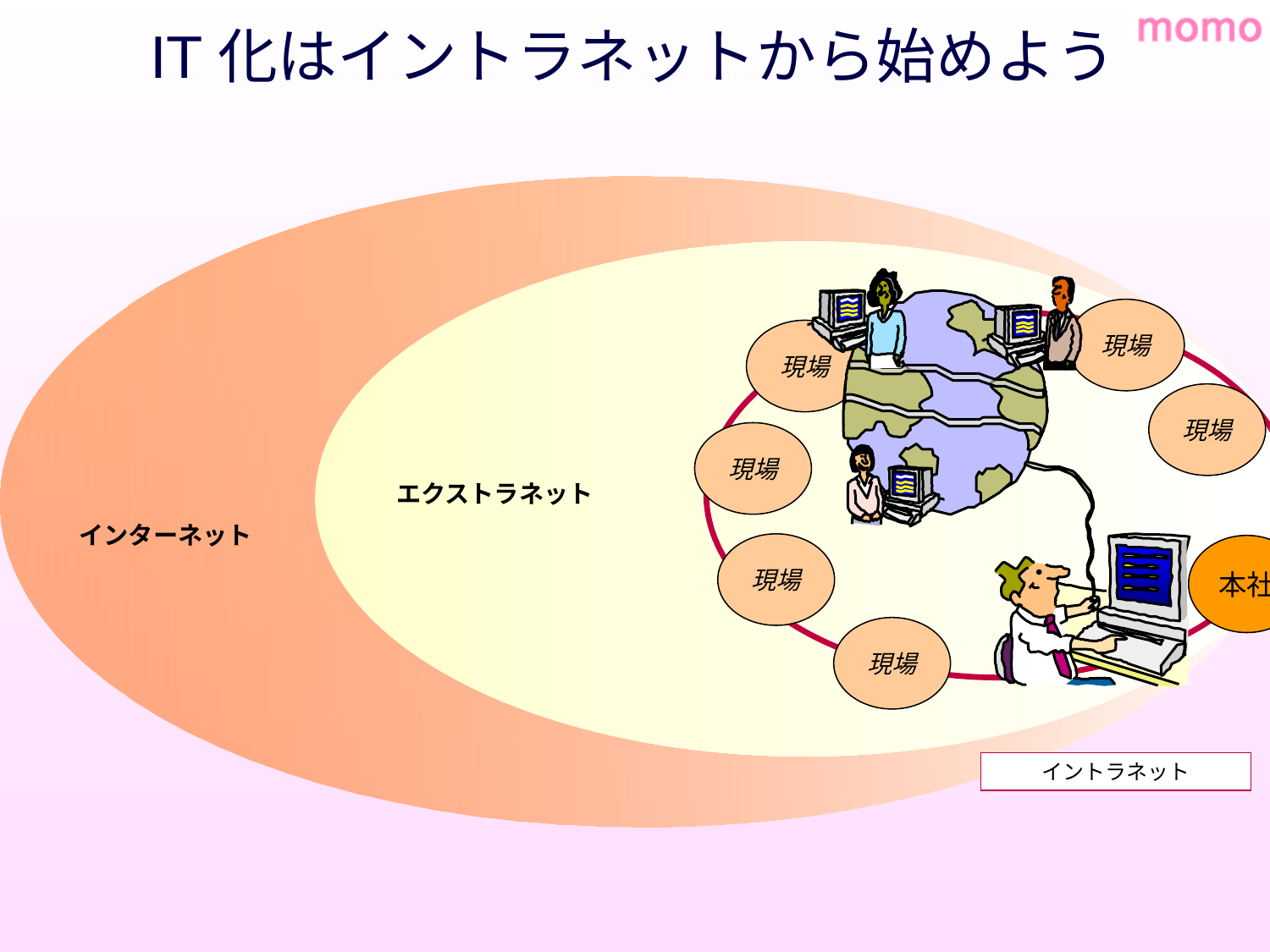

# IT化はイントラネットから始めよう

現場
現場
現場
現場
現場
現場

エクストラネット
インターネット

本社
イントラネット